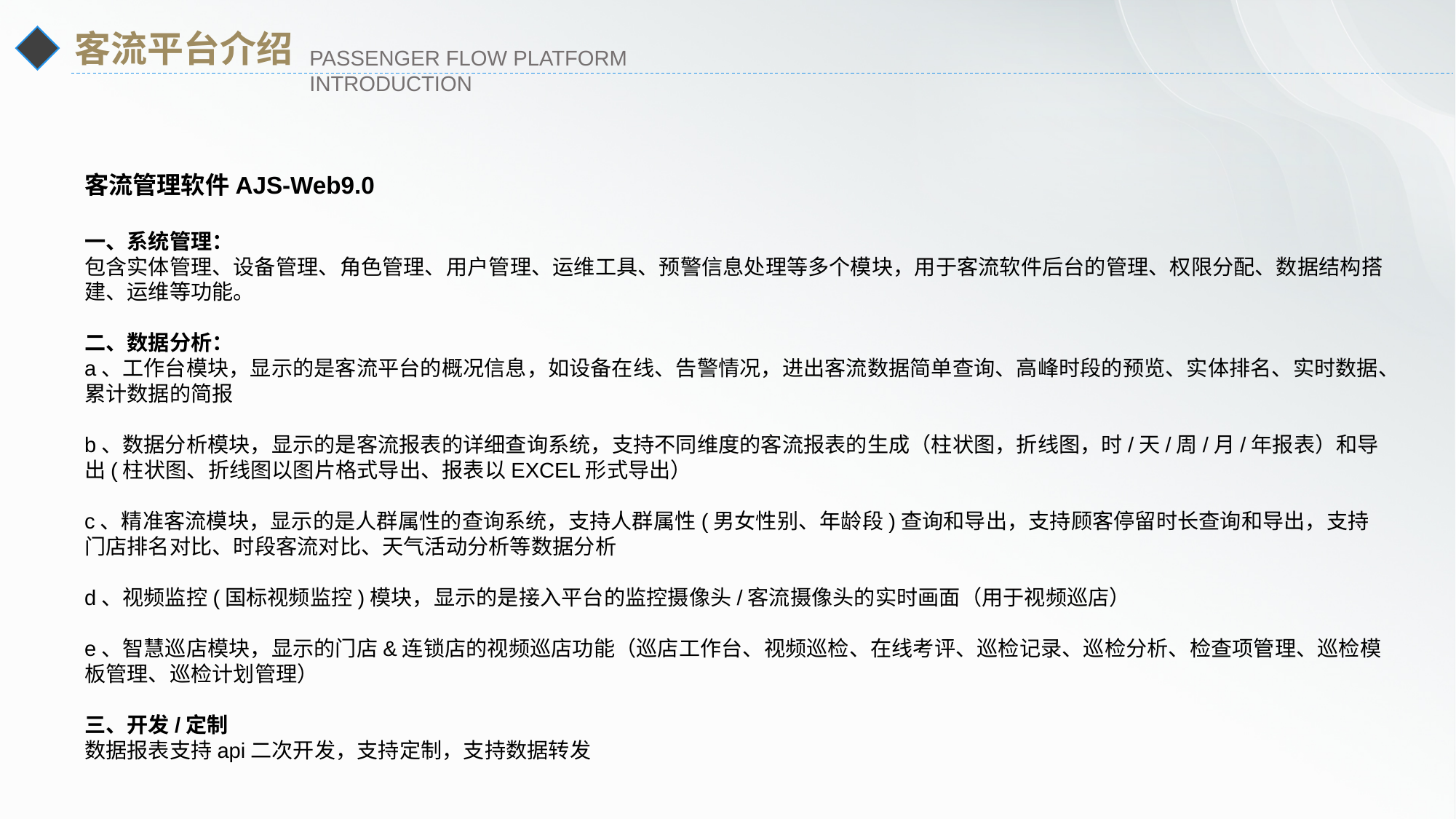

客流平台介绍
Passenger Flow Platform Introduction
客流管理软件AJS-Web9.0

一、系统管理：
包含实体管理、设备管理、角色管理、用户管理、运维工具、预警信息处理等多个模块，用于客流软件后台的管理、权限分配、数据结构搭建、运维等功能。

二、数据分析：
a、工作台模块，显示的是客流平台的概况信息，如设备在线、告警情况，进出客流数据简单查询、高峰时段的预览、实体排名、实时数据、累计数据的简报

b、数据分析模块，显示的是客流报表的详细查询系统，支持不同维度的客流报表的生成（柱状图，折线图，时/天/周/月/年报表）和导出(柱状图、折线图以图片格式导出、报表以EXCEL形式导出）

c、精准客流模块，显示的是人群属性的查询系统，支持人群属性(男女性别、年龄段)查询和导出，支持顾客停留时长查询和导出，支持门店排名对比、时段客流对比、天气活动分析等数据分析

d、视频监控(国标视频监控)模块，显示的是接入平台的监控摄像头/客流摄像头的实时画面（用于视频巡店）

e、智慧巡店模块，显示的门店&连锁店的视频巡店功能（巡店工作台、视频巡检、在线考评、巡检记录、巡检分析、检查项管理、巡检模板管理、巡检计划管理）

三、开发/定制
数据报表支持api二次开发，支持定制，支持数据转发